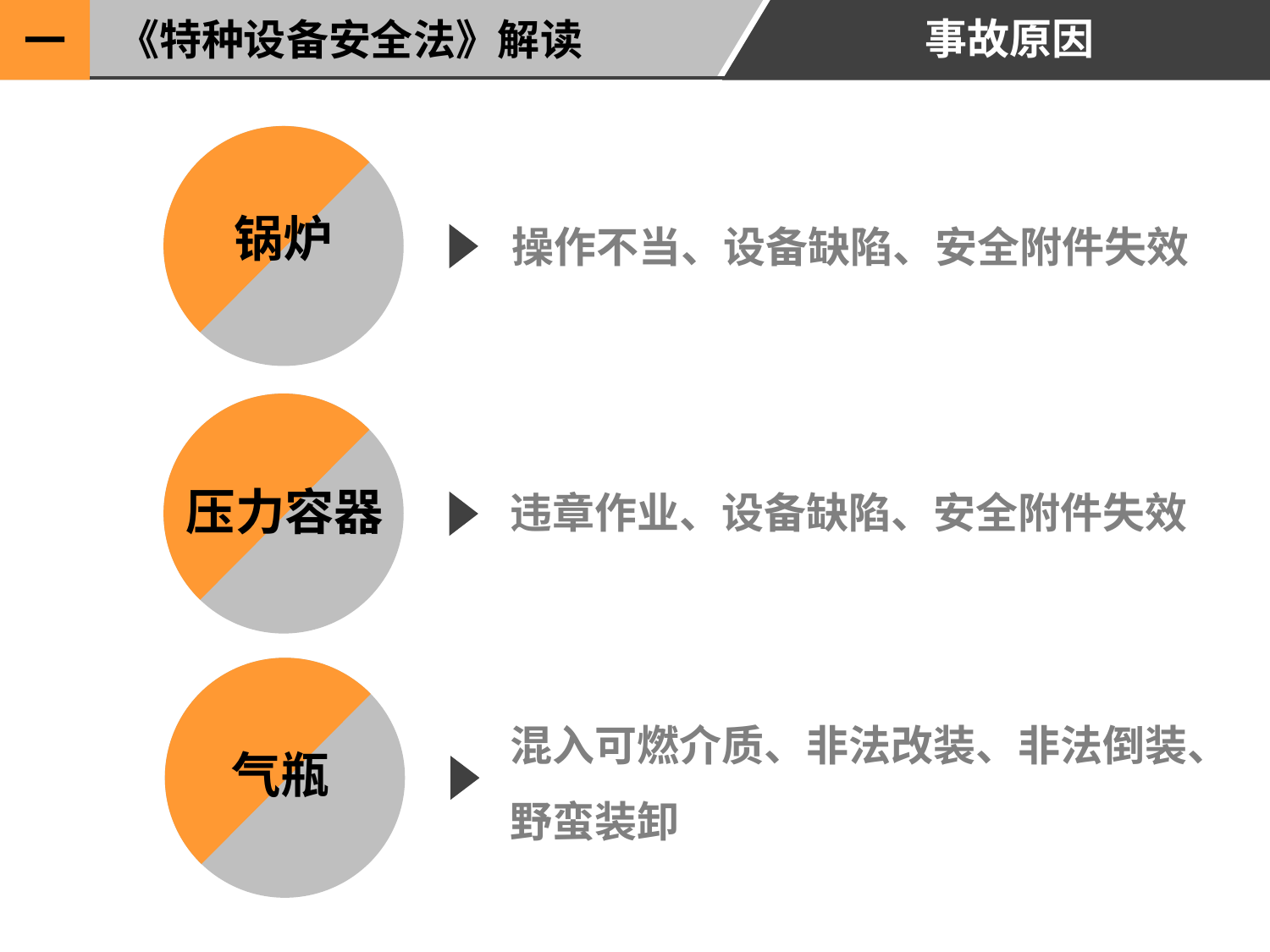

事故原因
《特种设备安全法》解读
一

锅炉
操作不当、设备缺陷、安全附件失效

压力容器
违章作业、设备缺陷、安全附件失效

混入可燃介质、非法改装、非法倒装、野蛮装卸
气瓶